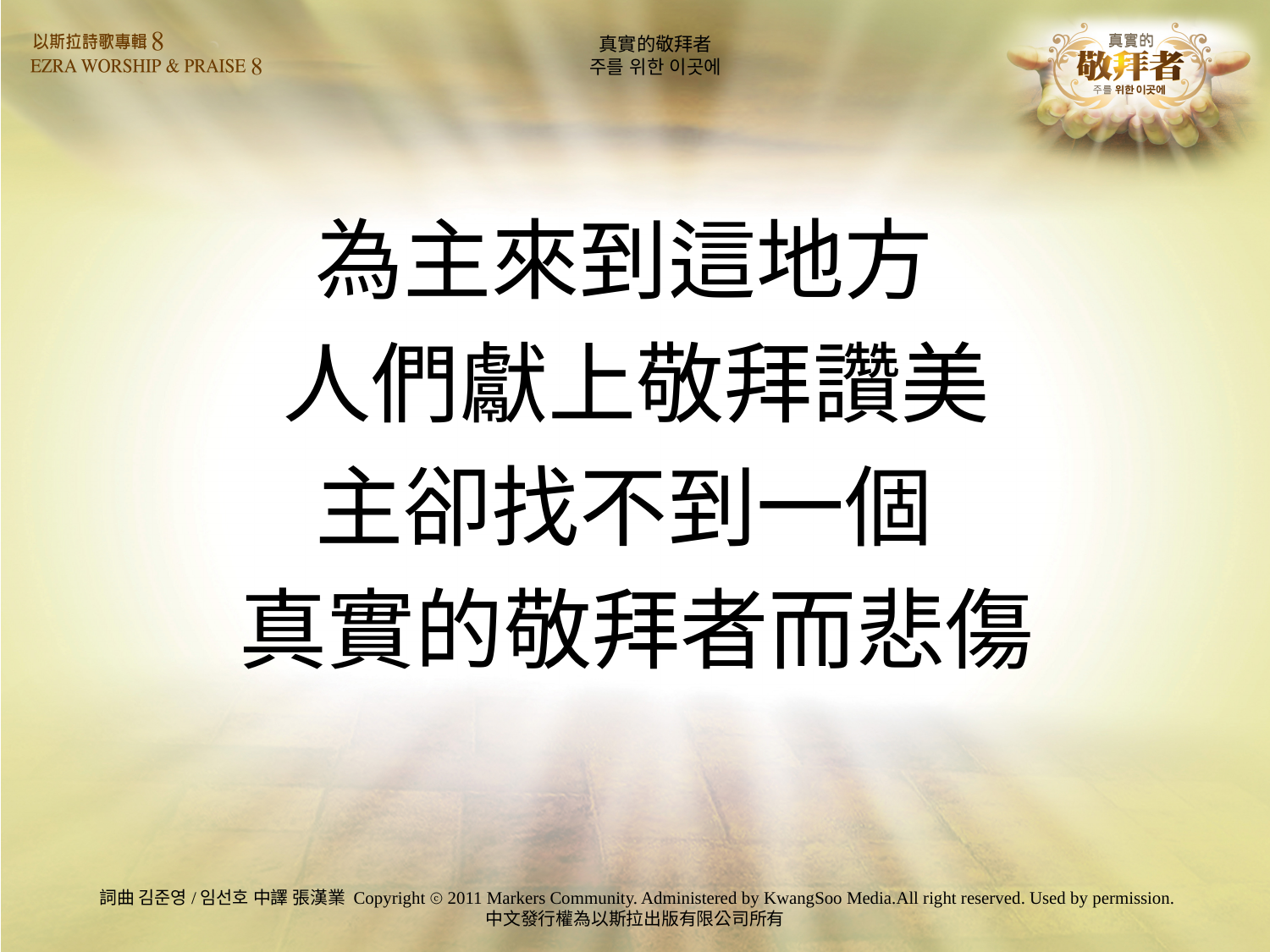

# 真實的敬拜者 주를 위한 이곳에
為主來到這地方
人們獻上敬拜讚美
主卻找不到一個
真實的敬拜者而悲傷

詞曲 김준영/임선호 中譯 張漢業	Copyright ⓒ 2011 Markers Community. Administered by KwangSoo Media.All right reserved. Used by permission.
中文發行權為以斯拉出版有限公司所有